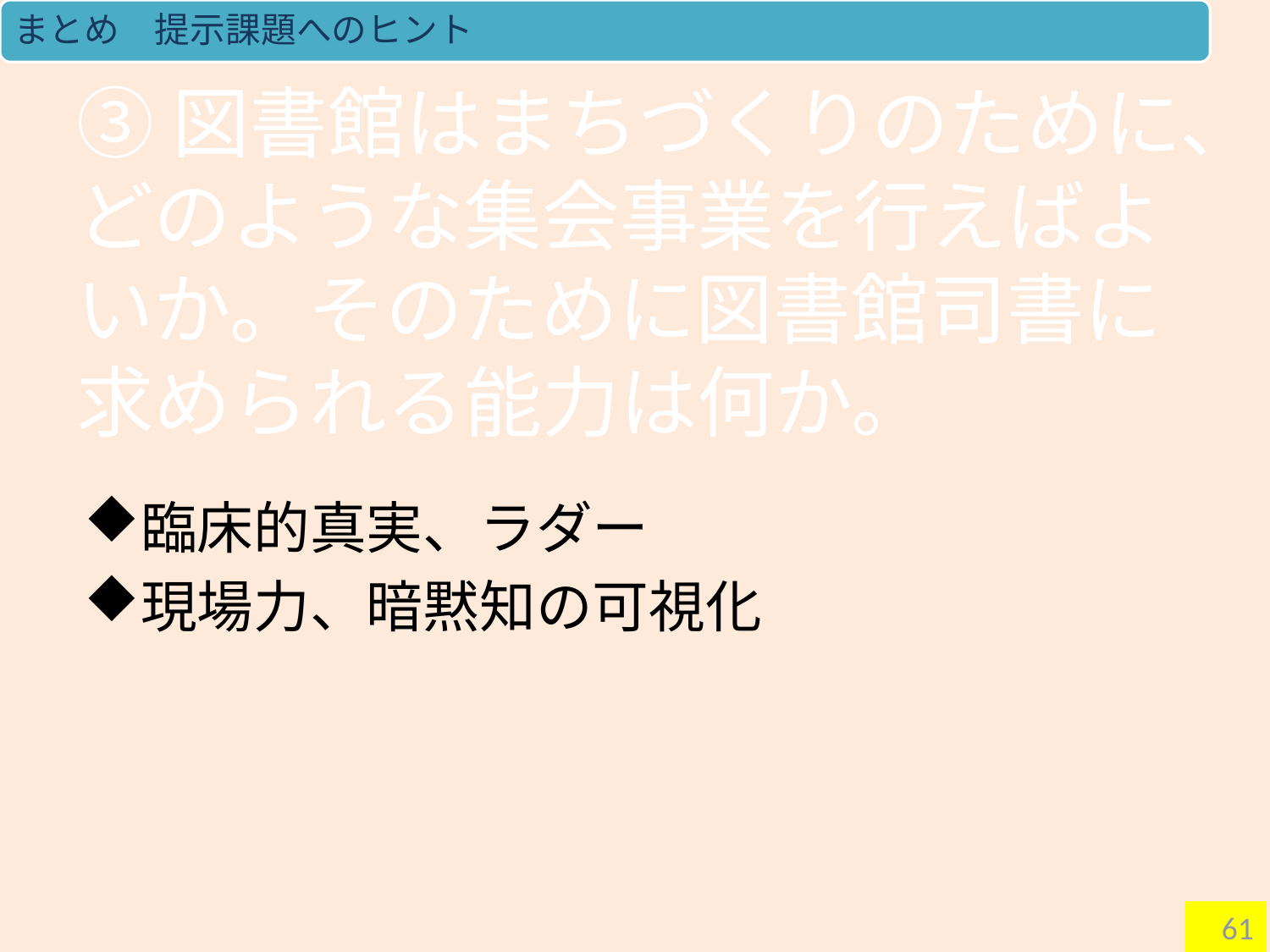

まとめ　提示課題へのヒント
# ③図書館はまちづくりのために、どのような集会事業を行えばよいか。そのために図書館司書に求められる能力は何か。
臨床的真実、ラダー
現場力、暗黙知の可視化

61